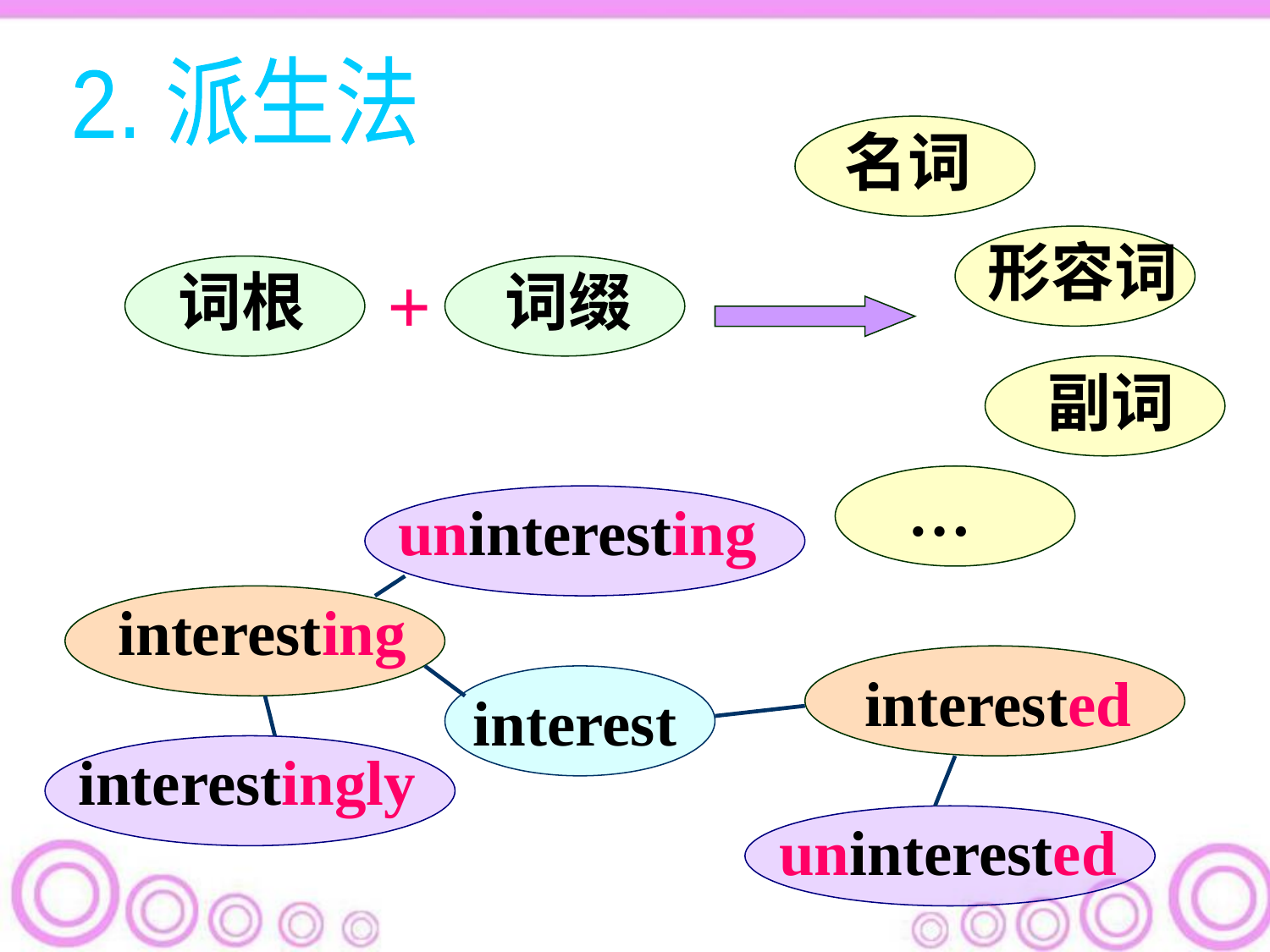

2. 派生法

名词

形容词
+

词根

词缀

副词

…

uninteresting

interesting

interested

 interest

interestingly

uninterested